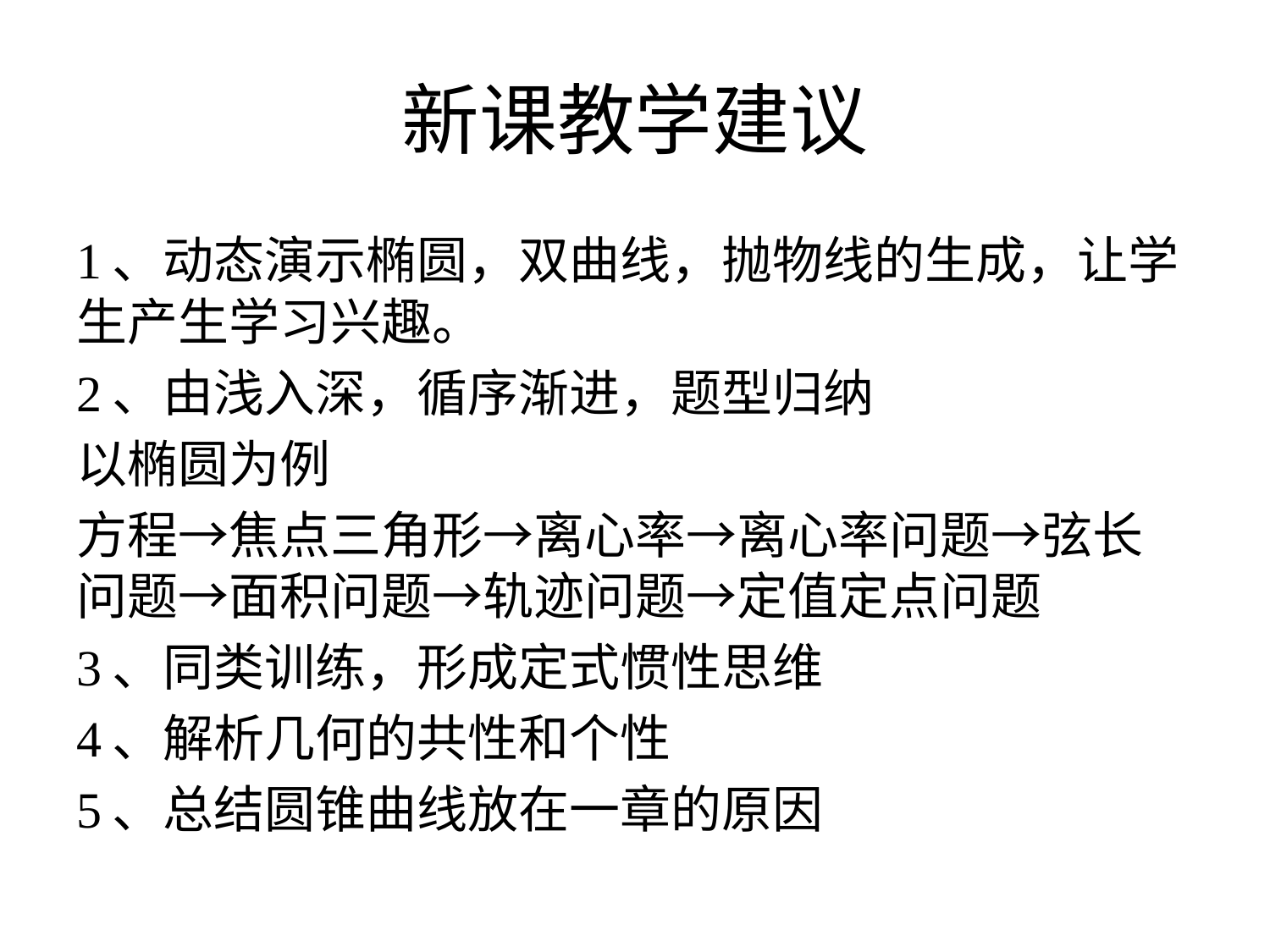

# 新课教学建议
1、动态演示椭圆，双曲线，抛物线的生成，让学生产生学习兴趣。
2、由浅入深，循序渐进，题型归纳
以椭圆为例
方程→焦点三角形→离心率→离心率问题→弦长问题→面积问题→轨迹问题→定值定点问题
3、同类训练，形成定式惯性思维
4、解析几何的共性和个性
5、总结圆锥曲线放在一章的原因